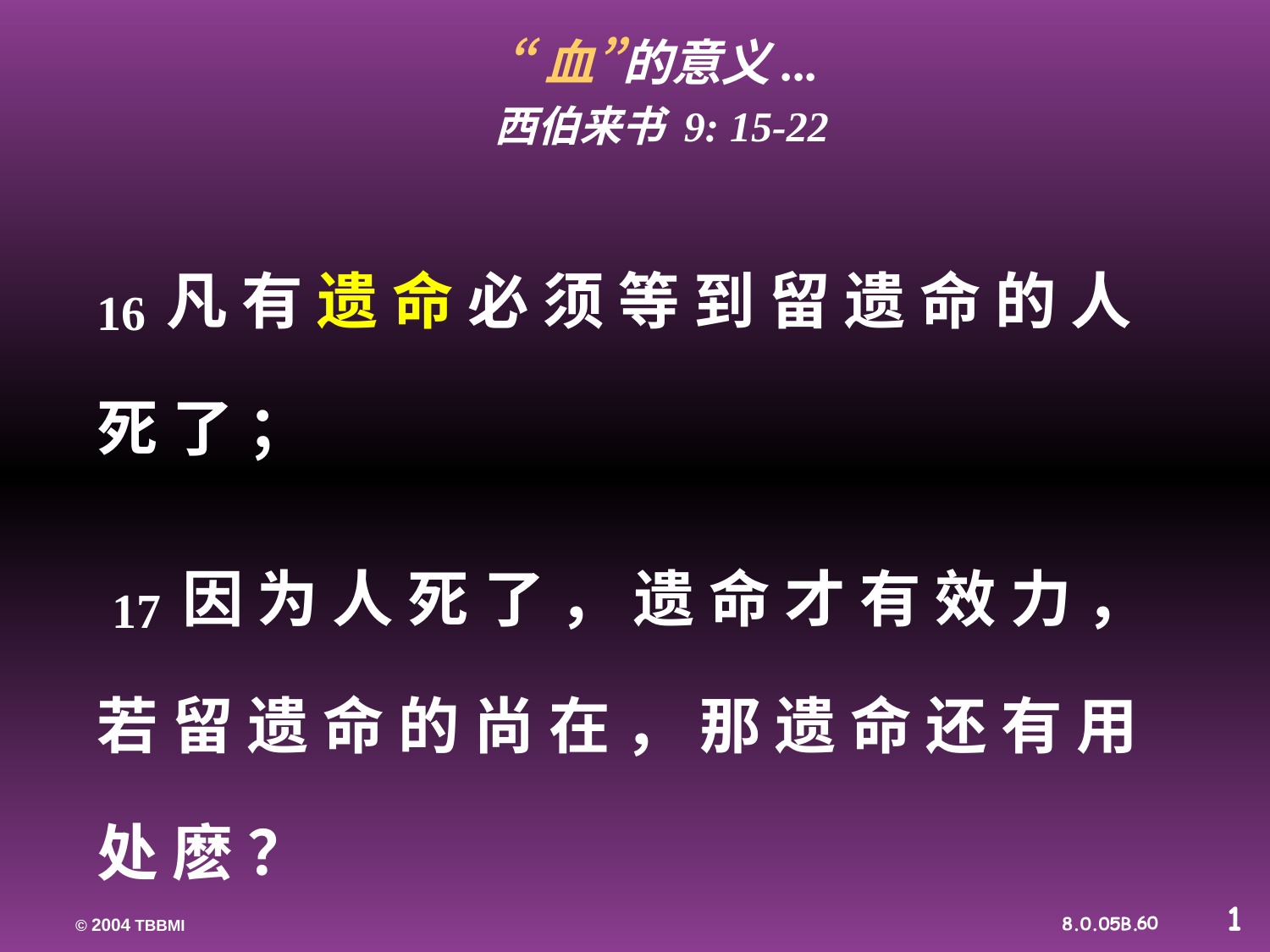

“血”的意义...
西伯来书 9: 15-22
16凡 有 遗 命 必 须 等 到 留 遗 命 的 人 死 了 ；
 17因 为 人 死 了 ， 遗 命 才 有 效 力 ， 若 留 遗 命 的 尚 在 ， 那 遗 命 还 有 用 处 麽 ？
1

60